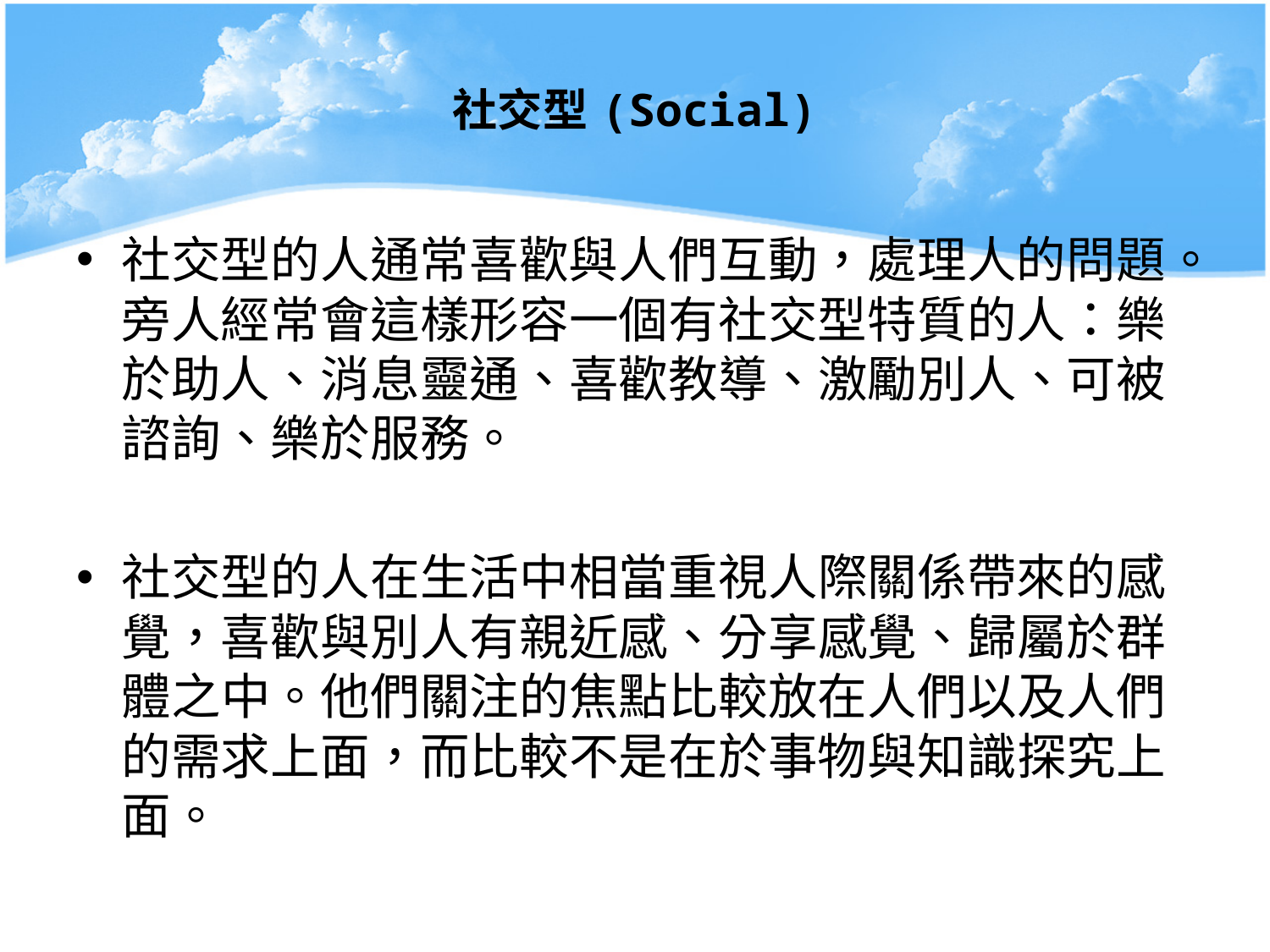

# 社交型 (Social)
社交型的人通常喜歡與人們互動，處理人的問題。旁人經常會這樣形容一個有社交型特質的人：樂於助人、消息靈通、喜歡教導、激勵別人、可被諮詢、樂於服務。

社交型的人在生活中相當重視人際關係帶來的感覺，喜歡與別人有親近感、分享感覺、歸屬於群體之中。他們關注的焦點比較放在人們以及人們的需求上面，而比較不是在於事物與知識探究上面。